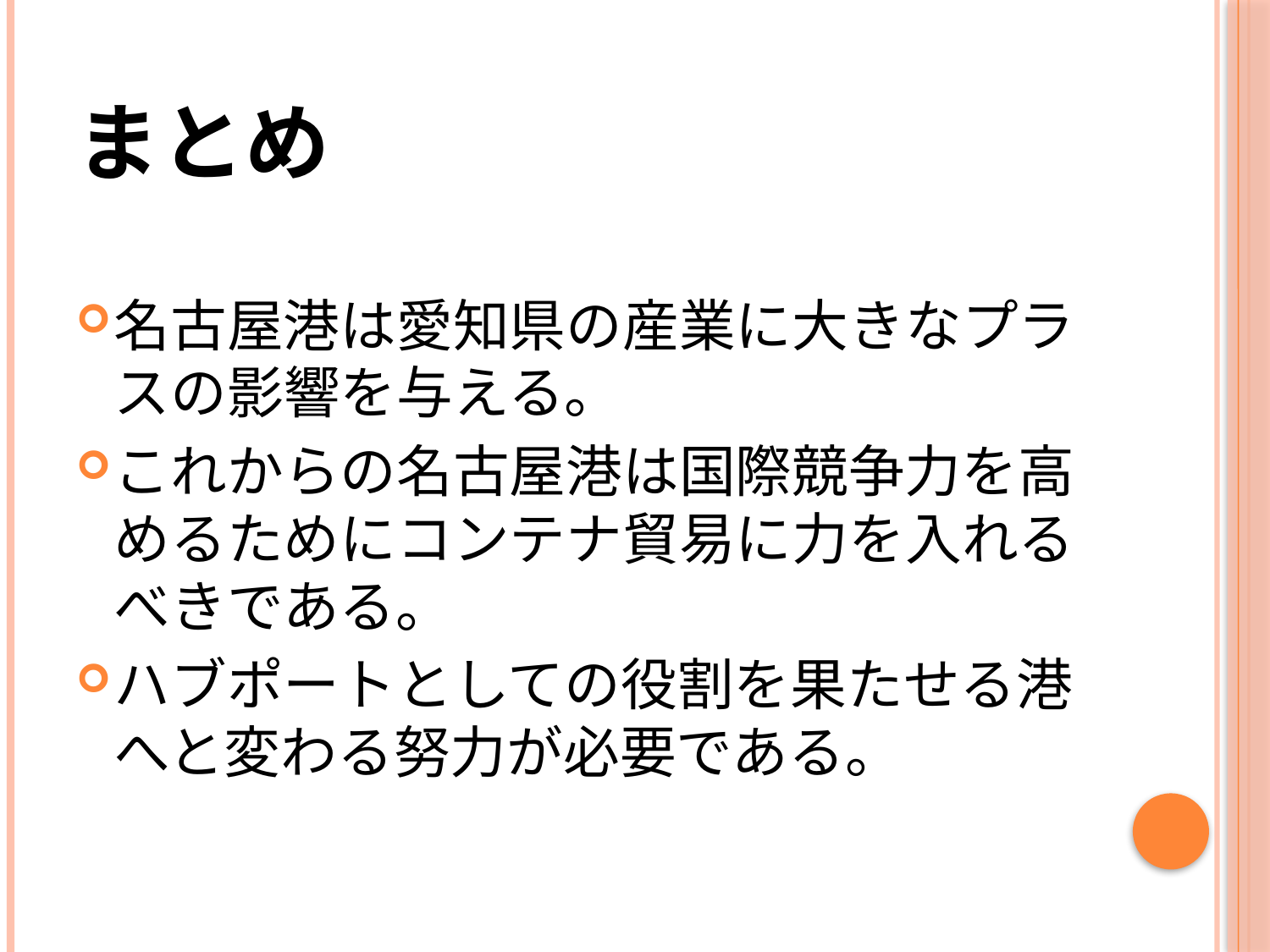

# まとめ

名古屋港は愛知県の産業に大きなプラスの影響を与える。
これからの名古屋港は国際競争力を高めるためにコンテナ貿易に力を入れるべきである。
ハブポートとしての役割を果たせる港へと変わる努力が必要である。